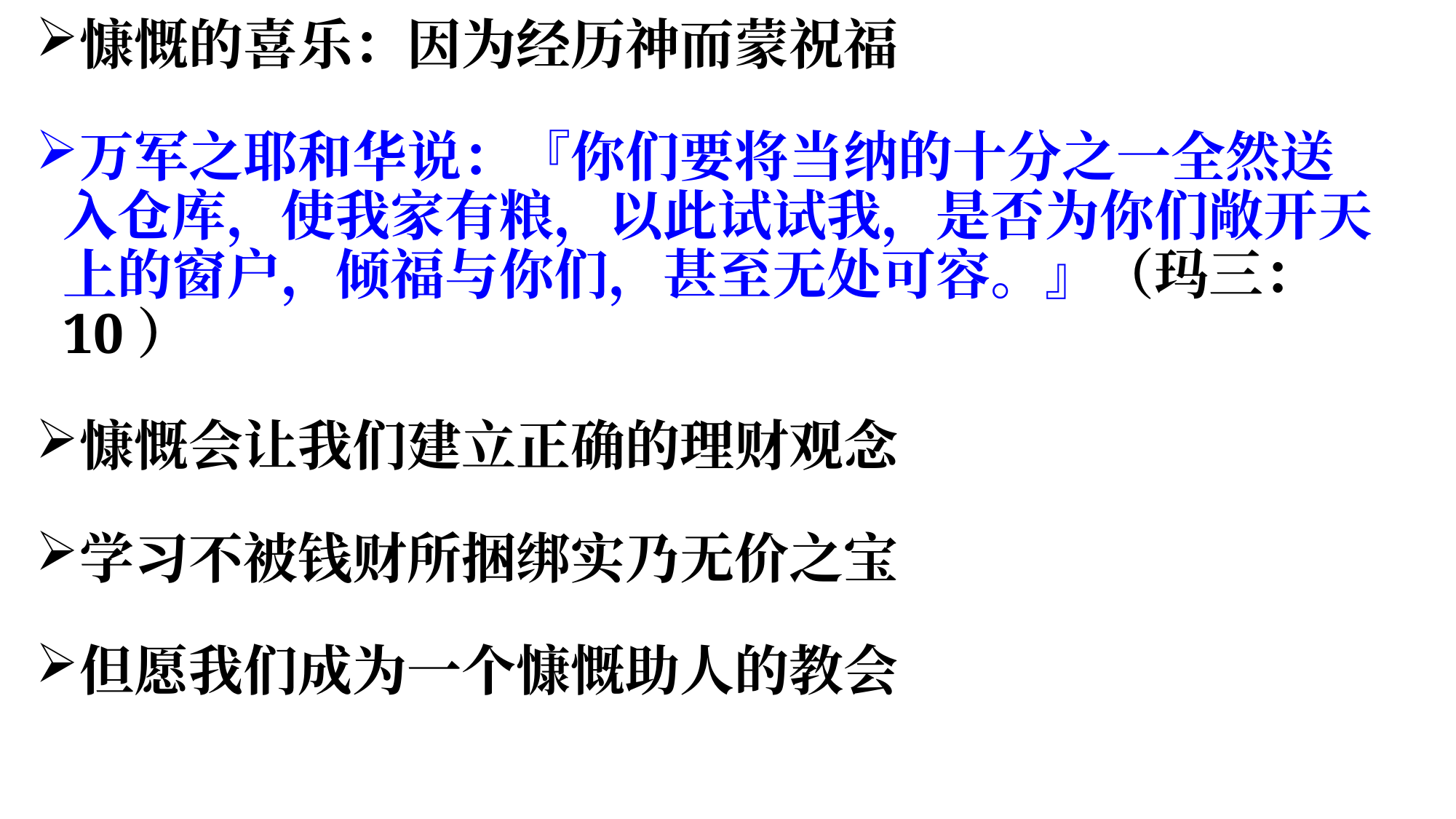

慷慨的喜乐：因为经历神而蒙祝福

万军之耶和华说：『你们要将当纳的十分之一全然送入仓库，使我家有粮，以此试试我，是否为你们敞开天上的窗户，倾福与你们，甚至无处可容。』（玛三：10）

慷慨会让我们建立正确的理财观念

学习不被钱财所捆绑实乃无价之宝

但愿我们成为一个慷慨助人的教会